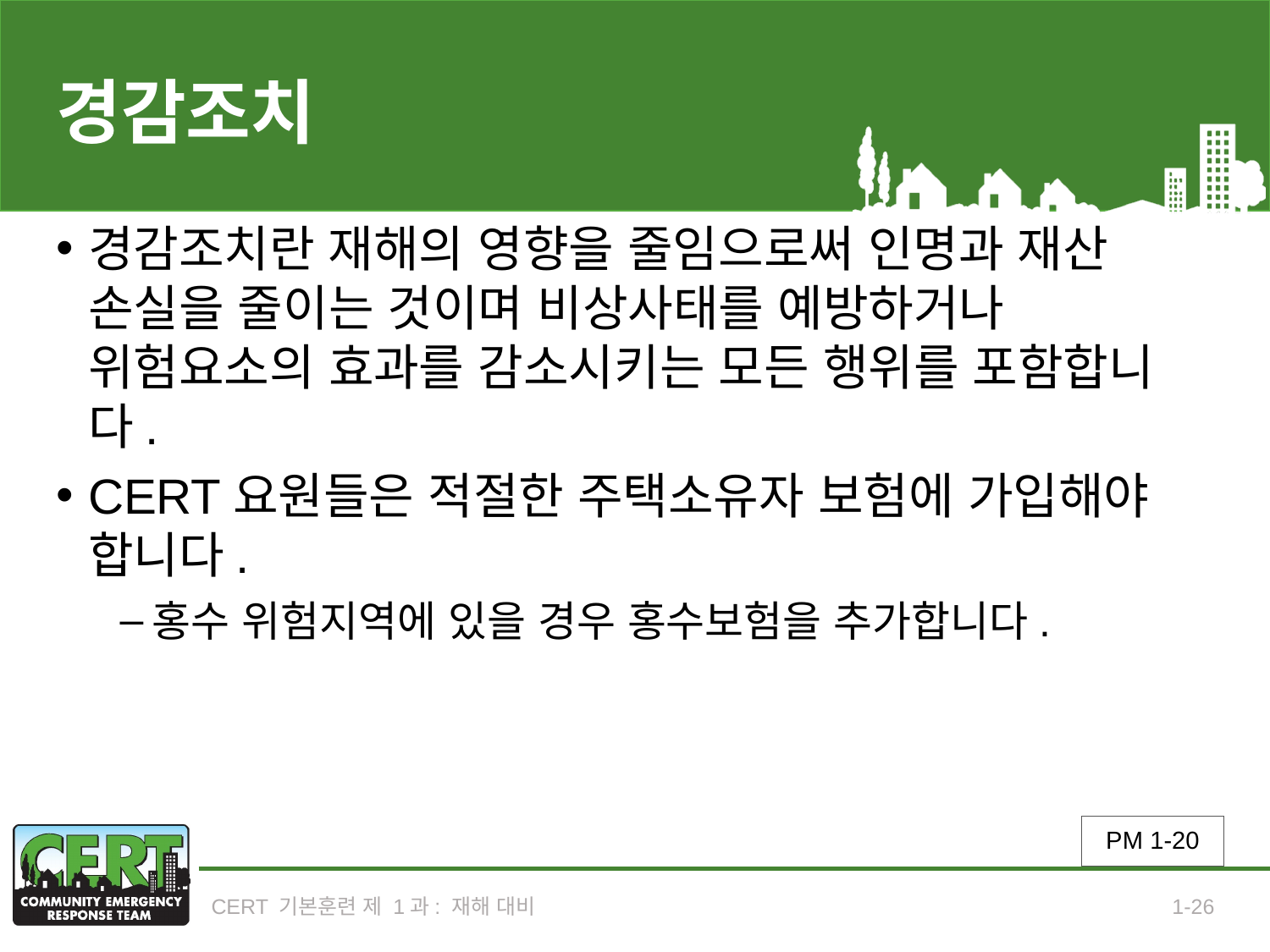

# 경감조치
경감조치란 재해의 영향을 줄임으로써 인명과 재산 손실을 줄이는 것이며 비상사태를 예방하거나 위험요소의 효과를 감소시키는 모든 행위를 포함합니다.
CERT요원들은 적절한 주택소유자 보험에 가입해야 합니다.
홍수 위험지역에 있을 경우 홍수보험을 추가합니다.

PM 1-20
CERT 기본훈련 제 1과: 재해 대비
1-26